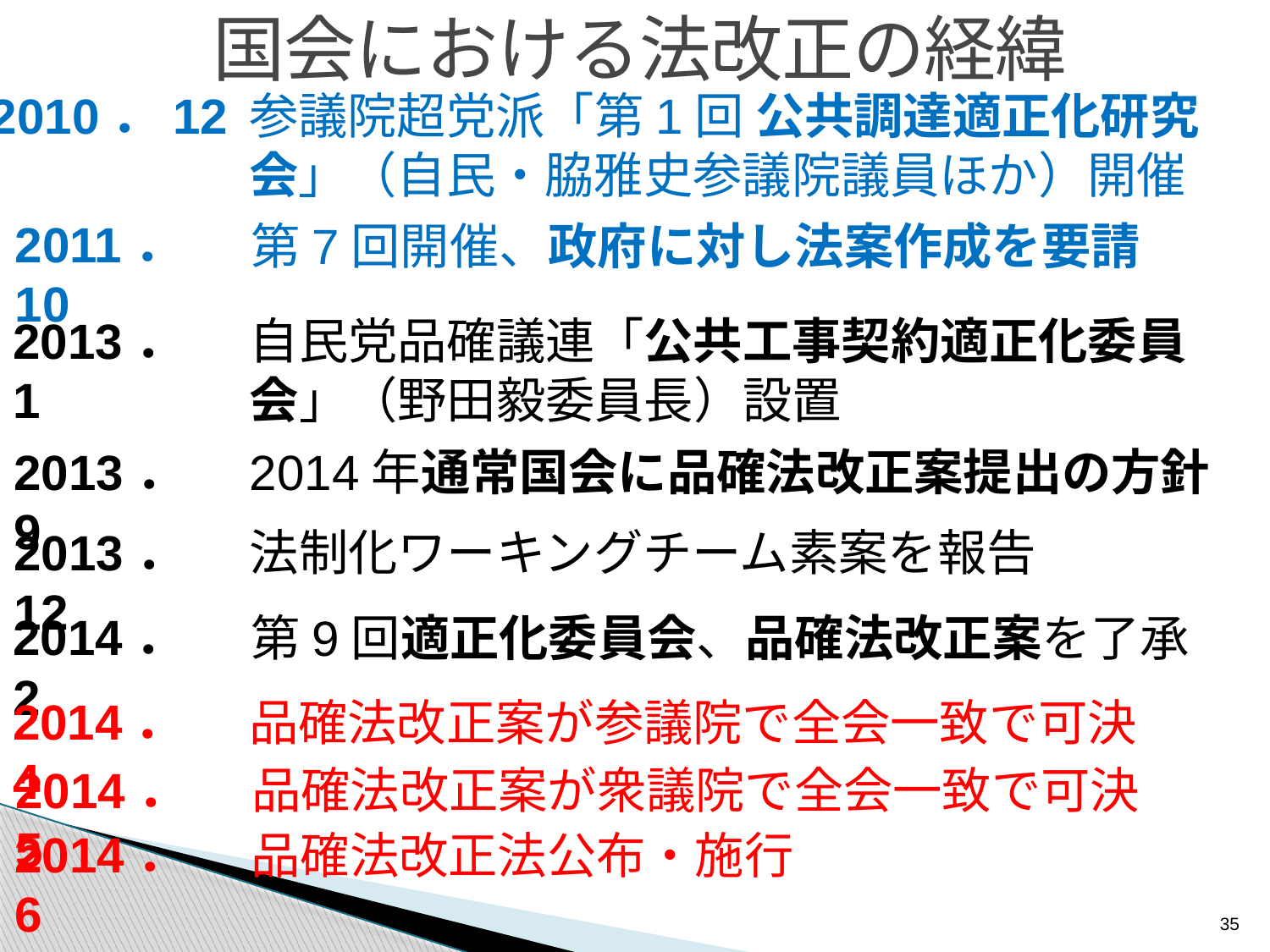

国会における法改正の経緯
2010．12
参議院超党派「第1回 公共調達適正化研究会」（自民・脇雅史参議院議員ほか）開催
2011．10
第7回開催、政府に対し法案作成を要請
自民党品確議連「公共工事契約適正化委員会」（野田毅委員長）設置
2013． 1
2014年通常国会に品確法改正案提出の方針
2013． 9
2013．12
法制化ワーキングチーム素案を報告
2014． 2
第9回適正化委員会、品確法改正案を了承
2014． 4
品確法改正案が参議院で全会一致で可決
2014． 5
品確法改正案が衆議院で全会一致で可決
2014． 6
品確法改正法公布・施行
35